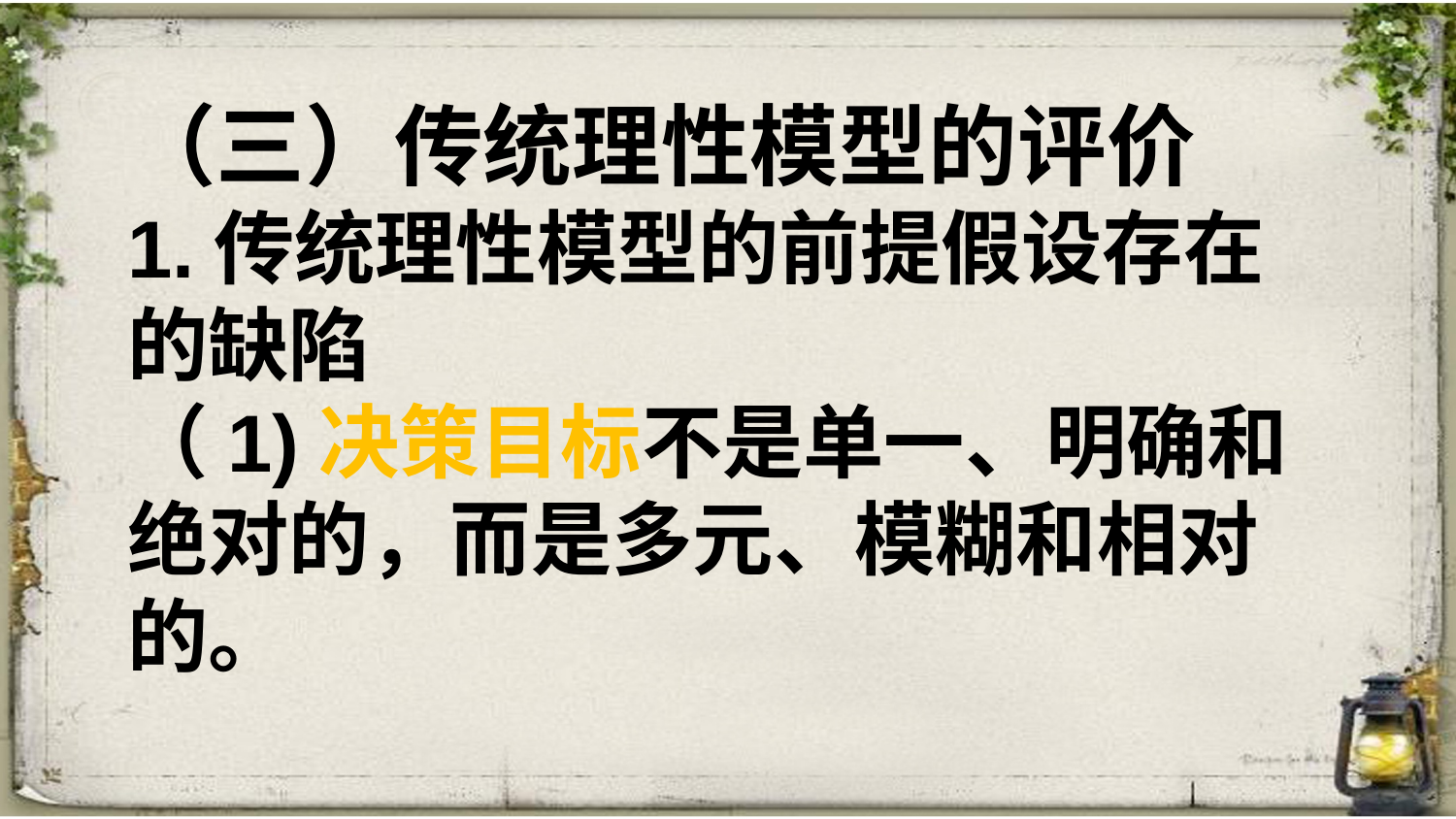

（三）传统理性模型的评价
1.传统理性模型的前提假设存在的缺陷
（1)决策目标不是单一、明确和绝对的，而是多元、模糊和相对的。